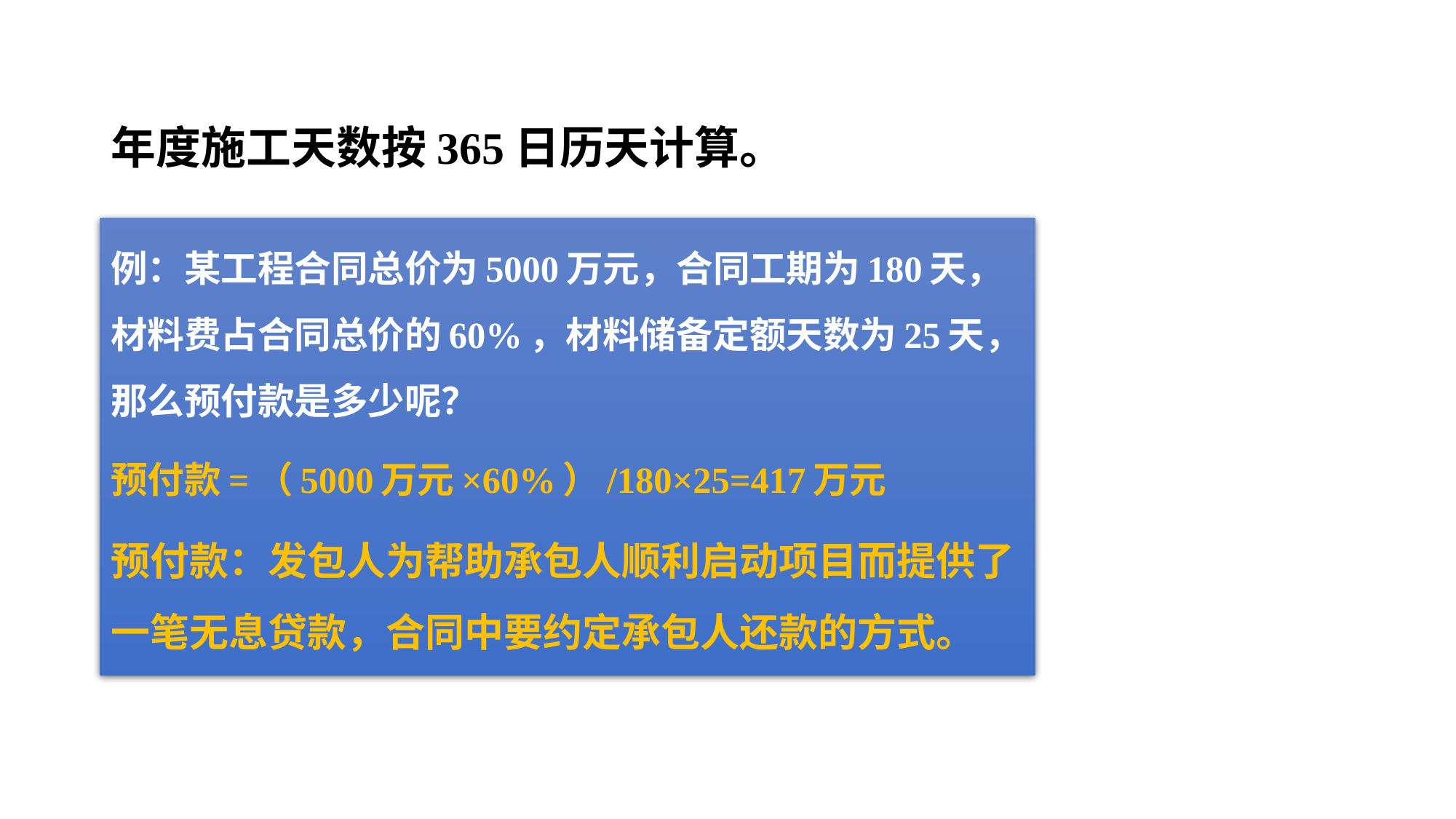

年度施工天数按365日历天计算。
例：某工程合同总价为5000万元，合同工期为180天，材料费占合同总价的60%，材料储备定额天数为25天，那么预付款是多少呢？
预付款=（5000万元×60%）/180×25=417万元
预付款：发包人为帮助承包人顺利启动项目而提供了一笔无息贷款，合同中要约定承包人还款的方式。